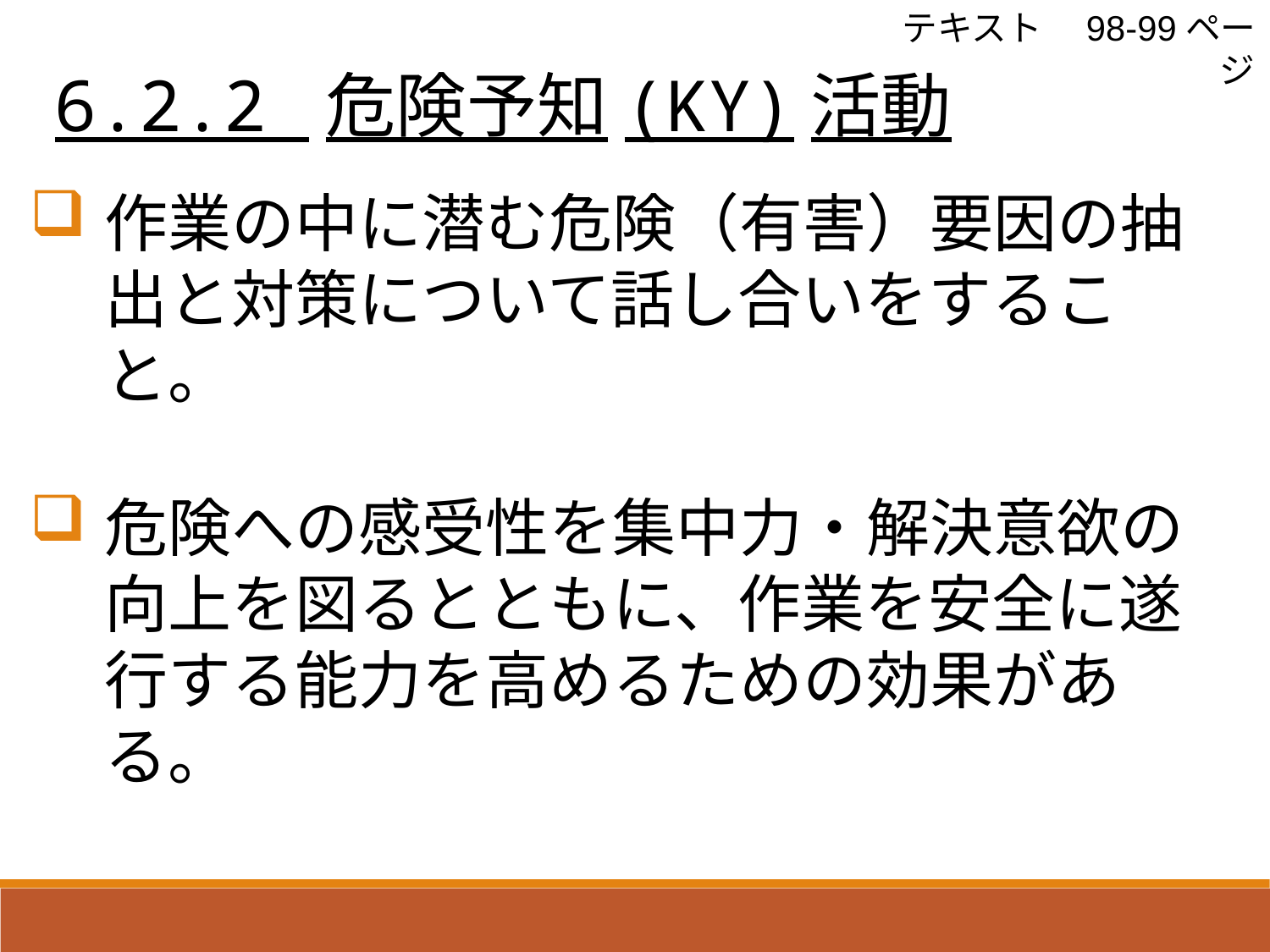

テキスト　98-99ページ
 6.2.2 危険予知(KY)活動
作業の中に潜む危険（有害）要因の抽出と対策について話し合いをすること。

危険への感受性を集中力・解決意欲の向上を図るとともに、作業を安全に遂行する能力を高めるための効果がある。